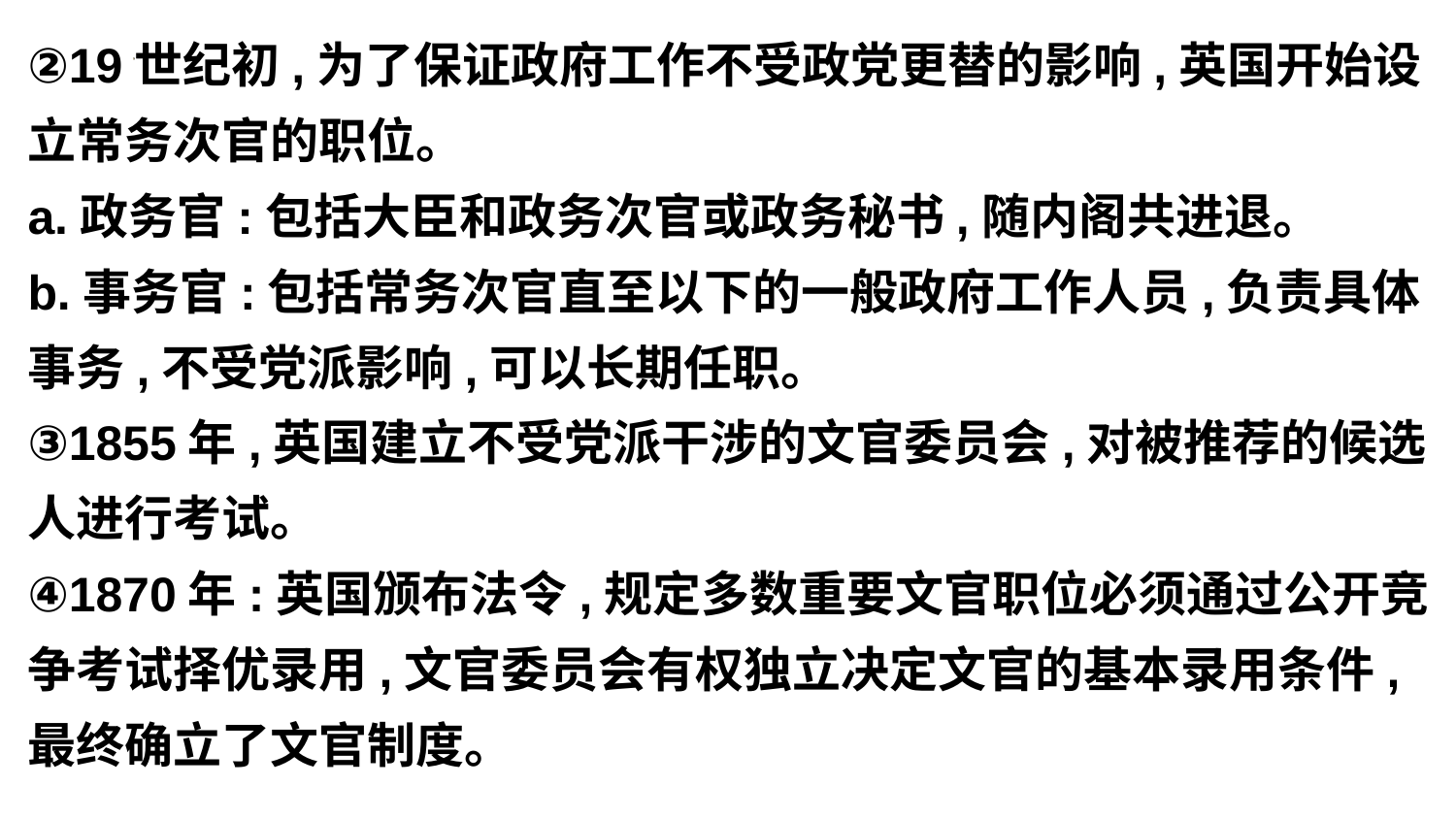

②19世纪初,为了保证政府工作不受政党更替的影响,英国开始设立常务次官的职位。
a.政务官:包括大臣和政务次官或政务秘书,随内阁共进退。
b.事务官:包括常务次官直至以下的一般政府工作人员,负责具体事务,不受党派影响,可以长期任职。
③1855年,英国建立不受党派干涉的文官委员会,对被推荐的候选人进行考试。
④1870年:英国颁布法令,规定多数重要文官职位必须通过公开竞争考试择优录用,文官委员会有权独立决定文官的基本录用条件,最终确立了文官制度。